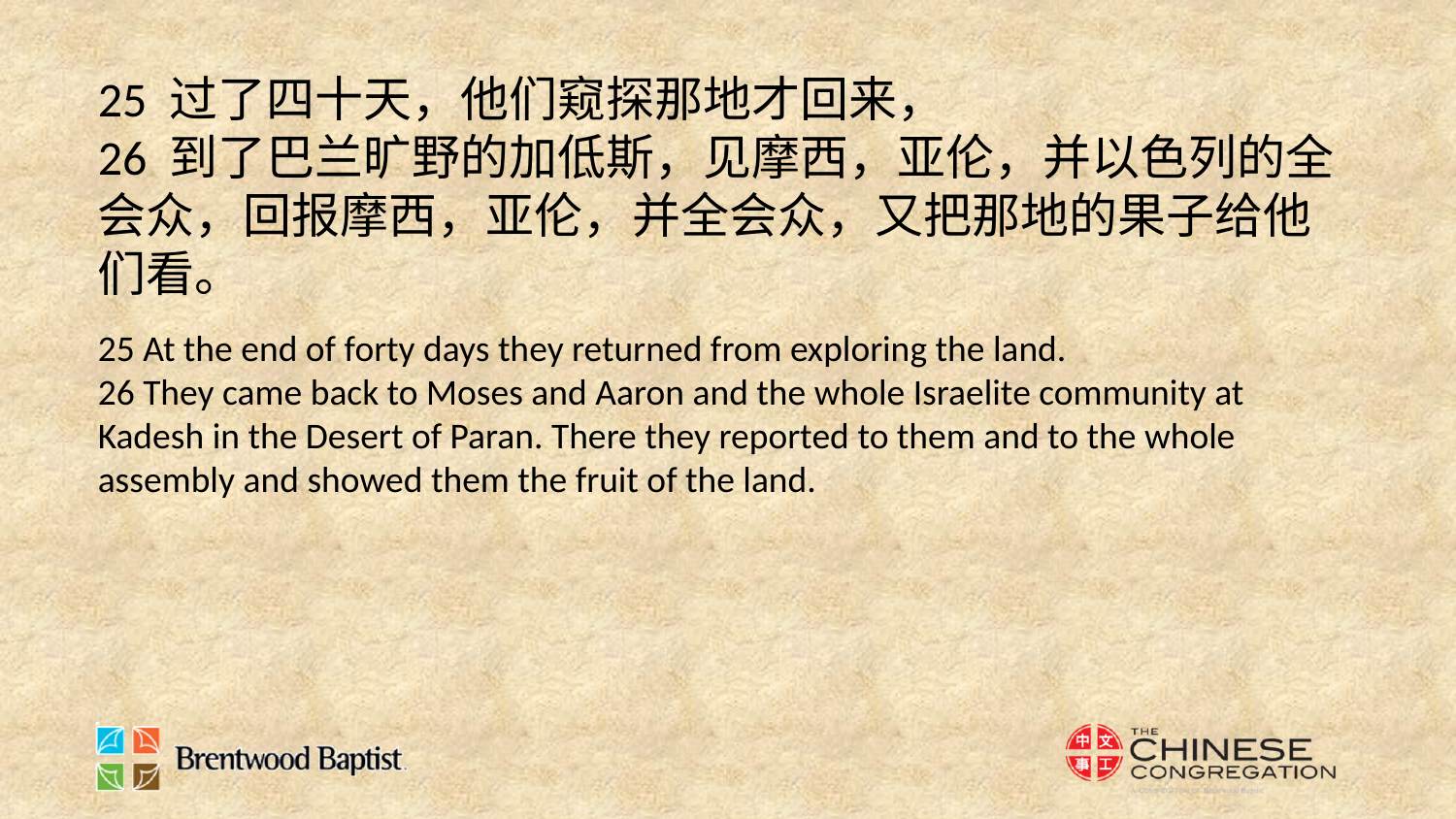

25 过了四十天，他们窥探那地才回来，
26 到了巴兰旷野的加低斯，见摩西，亚伦，并以色列的全会众，回报摩西，亚伦，并全会众，又把那地的果子给他们看。

25 At the end of forty days they returned from exploring the land.
26 They came back to Moses and Aaron and the whole Israelite community at Kadesh in the Desert of Paran. There they reported to them and to the whole assembly and showed them the fruit of the land.